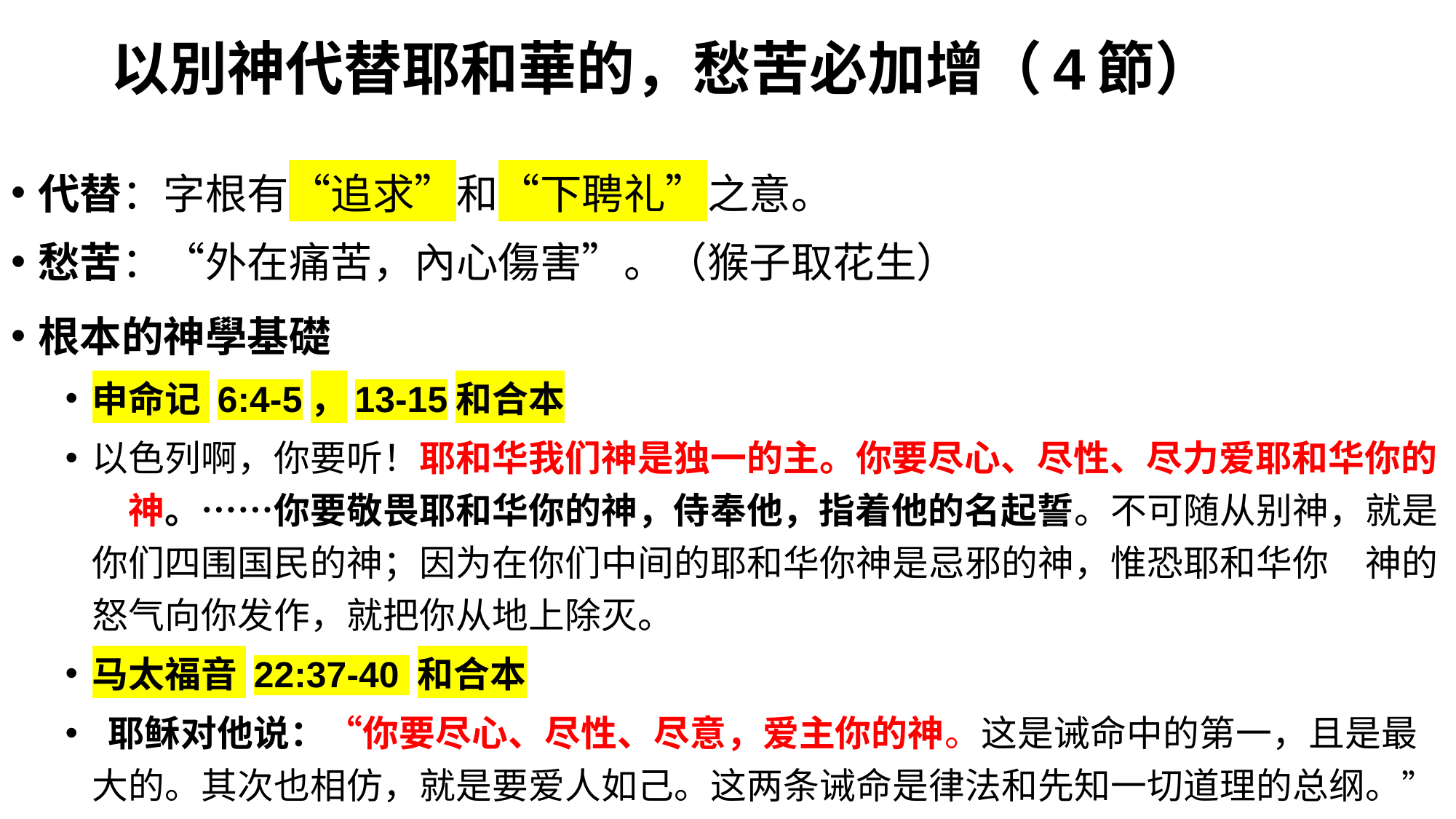

# 以別神代替耶和華的，愁苦必加增（4節）
代替：字根有“追求”和“下聘礼”之意。
愁苦：“外在痛苦，內心傷害”。（猴子取花生）
根本的神學基礎
申命记 6:4-5，13-15和合本
以色列啊，你要听！耶和华我们神是独一的主。你要尽心、尽性、尽力爱耶和华你的　神。……你要敬畏耶和华你的神，侍奉他，指着他的名起誓。不可随从别神，就是你们四围国民的神；因为在你们中间的耶和华你神是忌邪的神，惟恐耶和华你　神的怒气向你发作，就把你从地上除灭。
马太福音 22:37-40 和合本
 耶稣对他说：“你要尽心、尽性、尽意，爱主你的神。这是诫命中的第一，且是最大的。其次也相仿，就是要爱人如己。这两条诫命是律法和先知一切道理的总纲。”